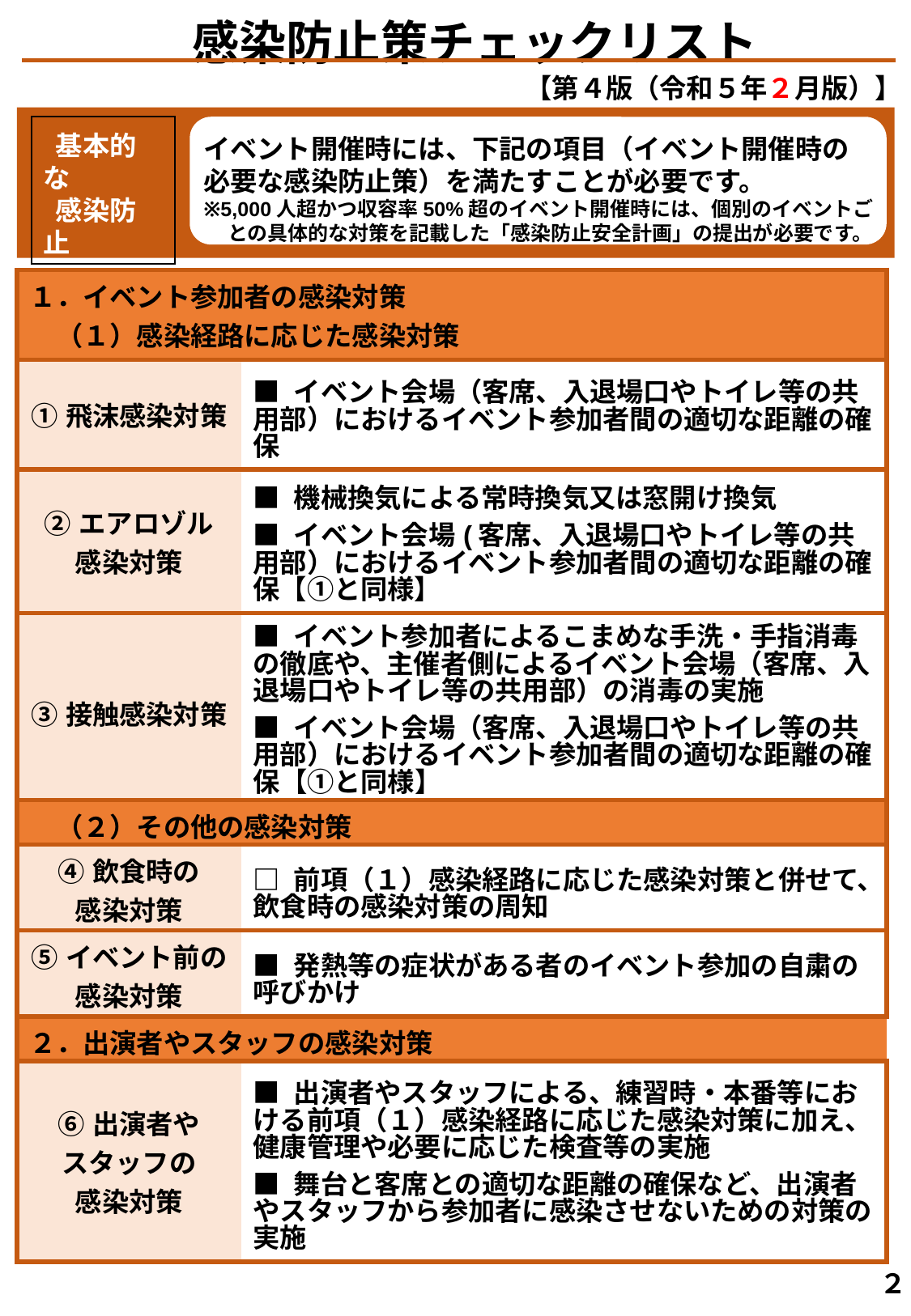

感染防止策チェックリスト
【第４版（令和５年２月版）】

イベント開催時には、下記の項目（イベント開催時の
必要な感染防止策）を満たすことが必要です。
※5,000人超かつ収容率50%超のイベント開催時には、個別のイベントごとの具体的な対策を記載した「感染防止安全計画」の提出が必要です。

 基本的な
 感染防止
| １．イベント参加者の感染対策 　（１）感染経路に応じた感染対策 |  |
| --- | --- |
| ①飛沫感染対策 | ■ イベント会場（客席、入退場口やトイレ等の共用部）におけるイベント参加者間の適切な距離の確保 |
| ②エアロゾル 感染対策 | ■ 機械換気による常時換気又は窓開け換気 ■ イベント会場(客席、入退場口やトイレ等の共用部）におけるイベント参加者間の適切な距離の確保【①と同様】 |
| ③接触感染対策 | ■ イベント参加者によるこまめな手洗・手指消毒の徹底や、主催者側によるイベント会場（客席、入退場口やトイレ等の共用部）の消毒の実施 ■ イベント会場（客席、入退場口やトイレ等の共用部）におけるイベント参加者間の適切な距離の確保【①と同様】 |
| （２）その他の感染対策 |  |
| --- | --- |
| ④飲食時の 感染対策 | □ 前項（１）感染経路に応じた感染対策と併せて、飲食時の感染対策の周知 |
| ⑤イベント前の感染対策 | ■ 発熱等の症状がある者のイベント参加の自粛の呼びかけ |
| ２．出演者やスタッフの感染対策 |  |
| ⑥出演者や スタッフの 感染対策 | ■ 出演者やスタッフによる、練習時・本番等における前項（１）感染経路に応じた感染対策に加え、健康管理や必要に応じた検査等の実施 ■ 舞台と客席との適切な距離の確保など、出演者やスタッフから参加者に感染させないための対策の実施 |
２